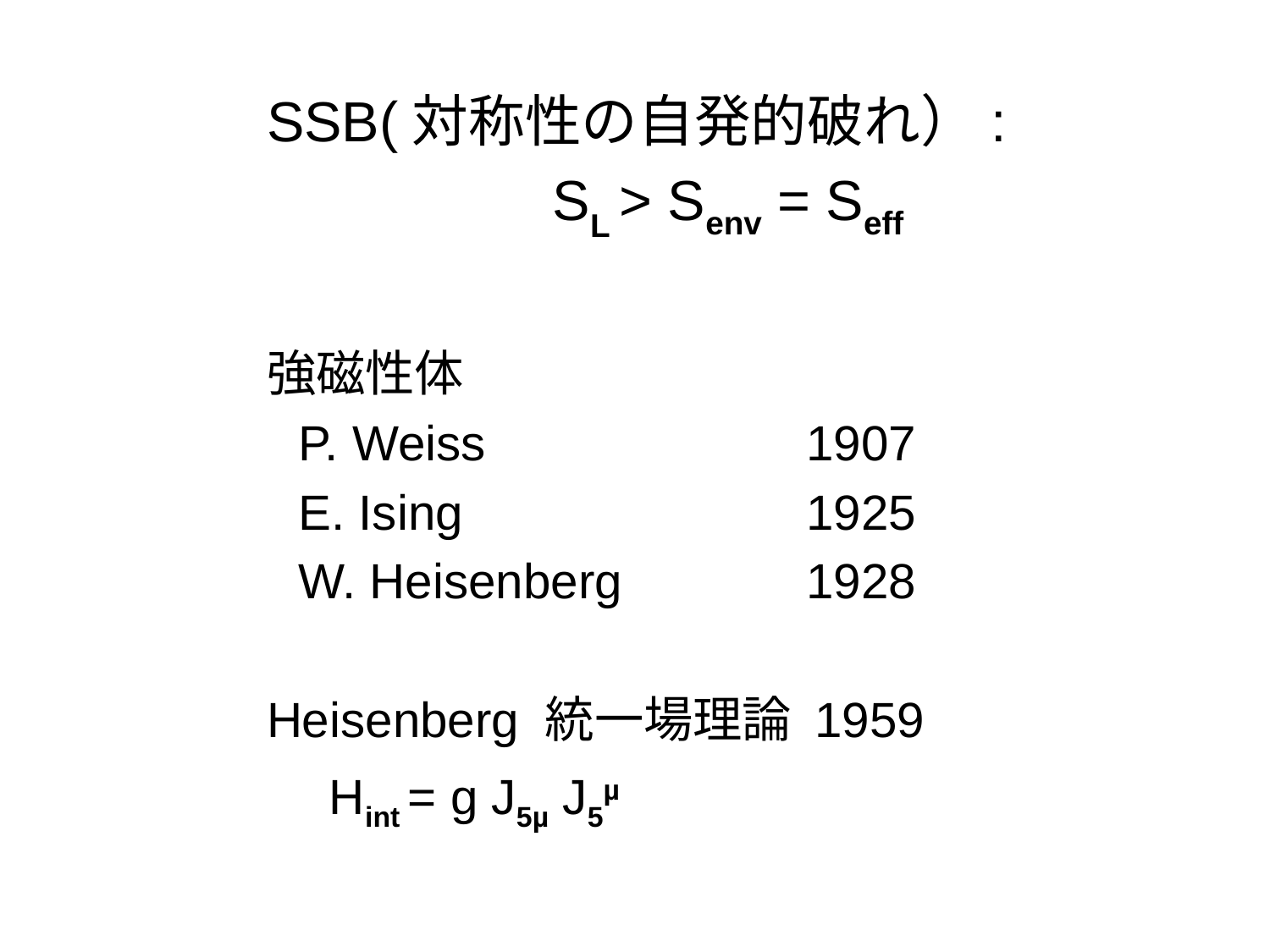

SSB(対称性の自発的破れ）:
			SL > Senv = Seff

強磁性体
	P. Weiss			1907
	E. Ising			1925
	W. Heisenberg		1928

Heisenberg 統一場理論 1959
    Hint = g J5µ J5µ